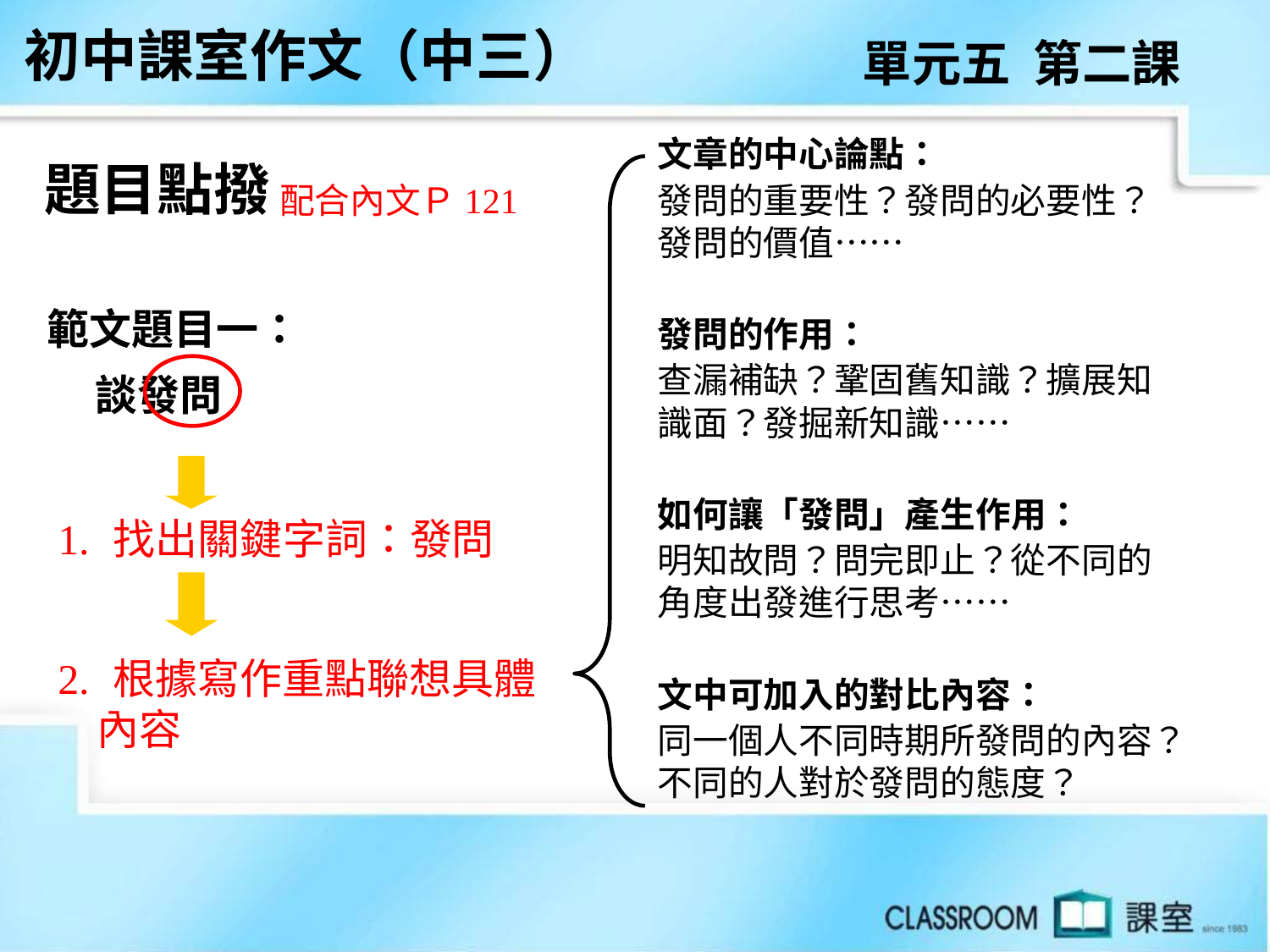

初中課室作文（中三）
單元五  第二課
文章的中心論點：
發問的重要性？發問的必要性？發問的價值……

發問的作用：
查漏補缺？鞏固舊知識？擴展知識面？發掘新知識……

如何讓「發問」產生作用：
明知故問？問完即止？從不同的角度出發進行思考……

文中可加入的對比內容：
同一個人不同時期所發問的內容？不同的人對於發問的態度？
題目點撥

配合內文Ｐ121
範文題目一：
    談發問

1. 找出關鍵字詞：發問

2. 根據寫作重點聯想具體
   內容